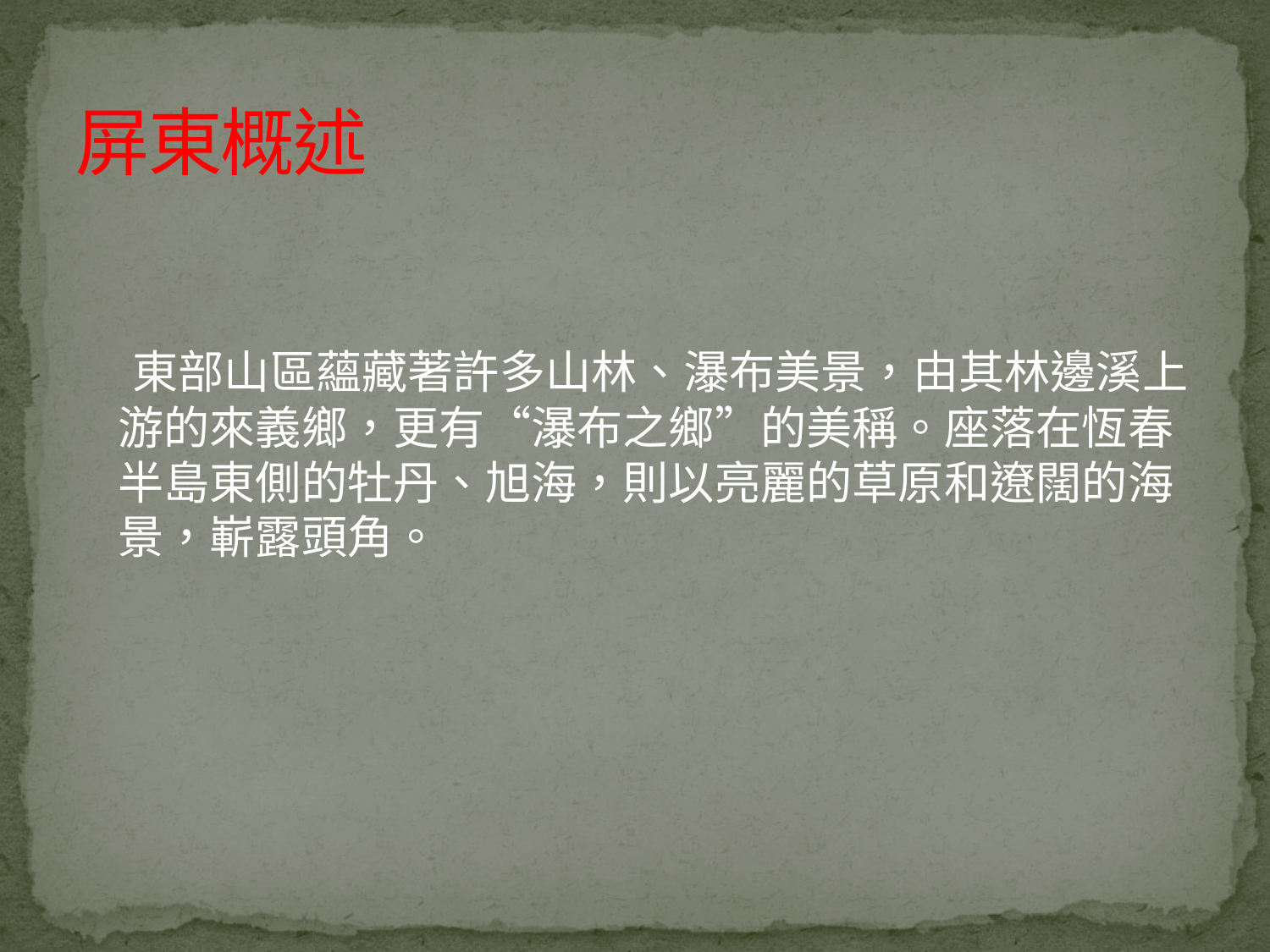

# 屏東概述
    東部山區蘊藏著許多山林、瀑布美景，由其林邊溪上游的來義鄉，更有“瀑布之鄉”的美稱。座落在恆春半島東側的牡丹、旭海，則以亮麗的草原和遼闊的海景，嶄露頭角。